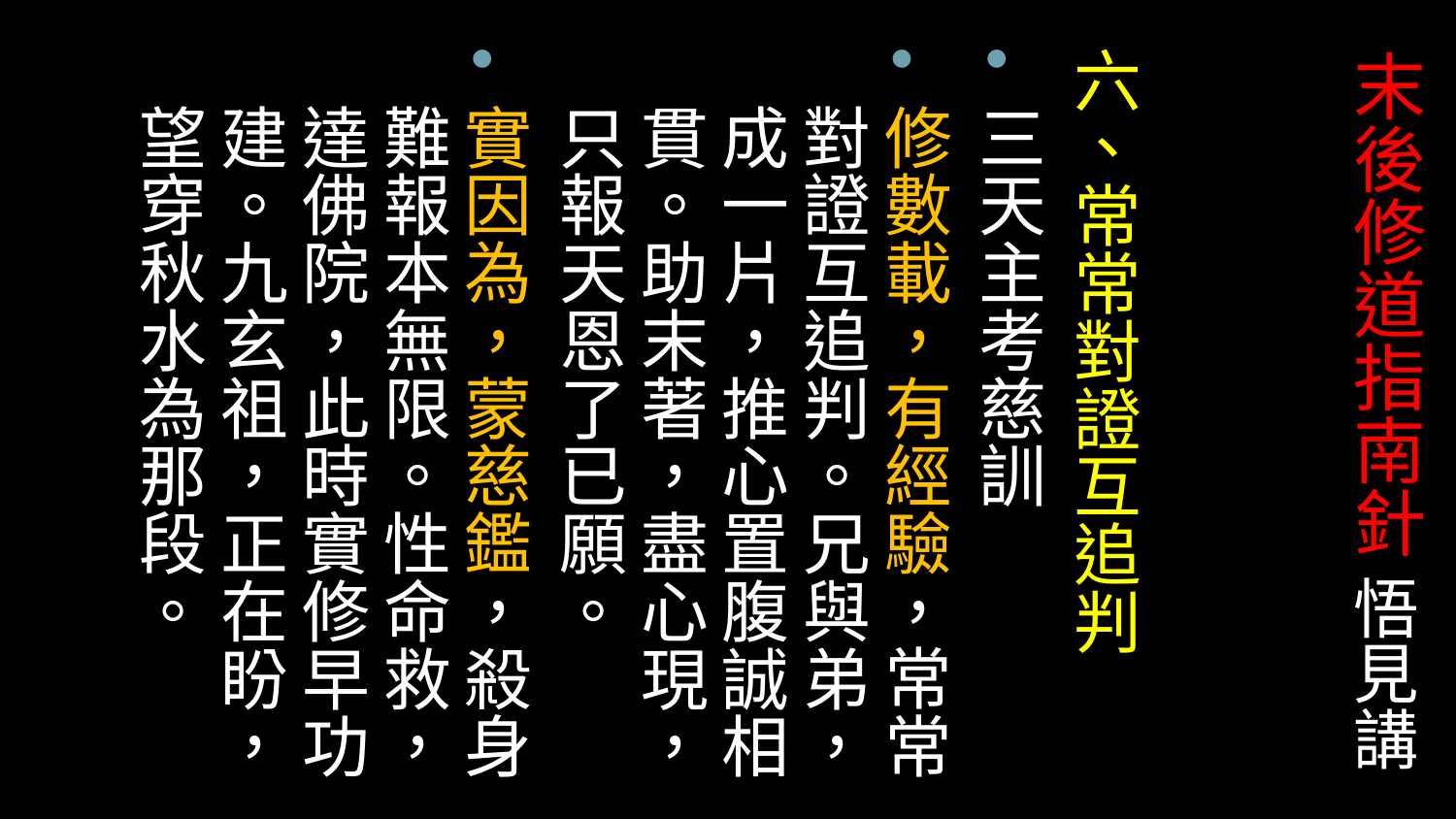

六、常常對證互追判
三天主考慈訓
修數載，有經驗，常常對證互追判。兄與弟，成一片，推心置腹誠相貫。助末著，盡心現，只報天恩了已願。
實因為，蒙慈鑑，殺身難報本無限。性命救，達佛院，此時實修早功建。九玄祖，正在盼，望穿秋水為那段。

# 末後修道指南針 悟見講